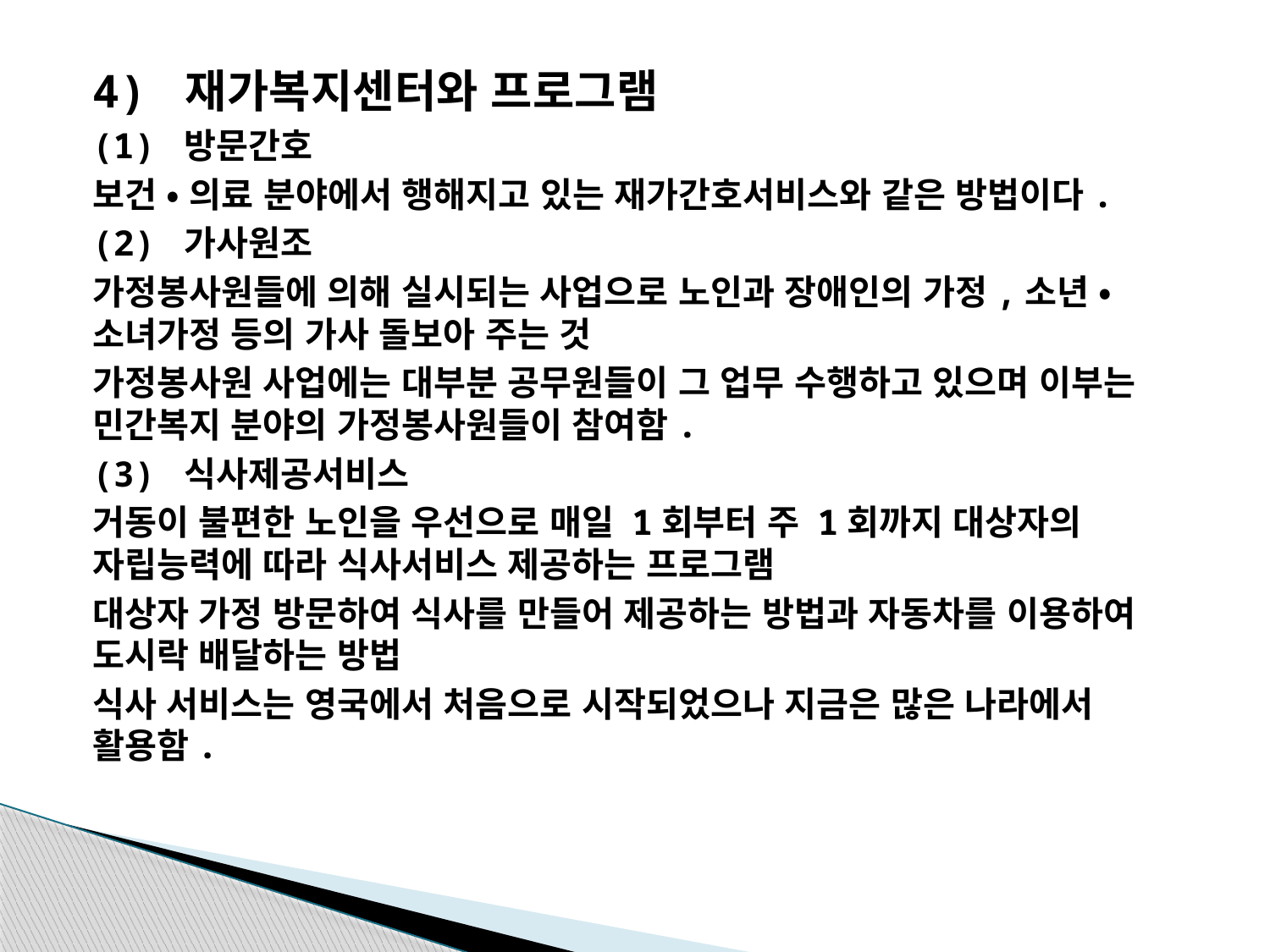

4) 재가복지센터와 프로그램
(1) 방문간호
보건 • 의료 분야에서 행해지고 있는 재가간호서비스와 같은 방법이다.
(2) 가사원조
가정봉사원들에 의해 실시되는 사업으로 노인과 장애인의 가정,소년 • 소녀가정 등의 가사 돌보아 주는 것
가정봉사원 사업에는 대부분 공무원들이 그 업무 수행하고 있으며 이부는 민간복지 분야의 가정봉사원들이 참여함.
(3) 식사제공서비스
거동이 불편한 노인을 우선으로 매일 1회부터 주 1회까지 대상자의 자립능력에 따라 식사서비스 제공하는 프로그램
대상자 가정 방문하여 식사를 만들어 제공하는 방법과 자동차를 이용하여 도시락 배달하는 방법
식사 서비스는 영국에서 처음으로 시작되었으나 지금은 많은 나라에서 활용함.